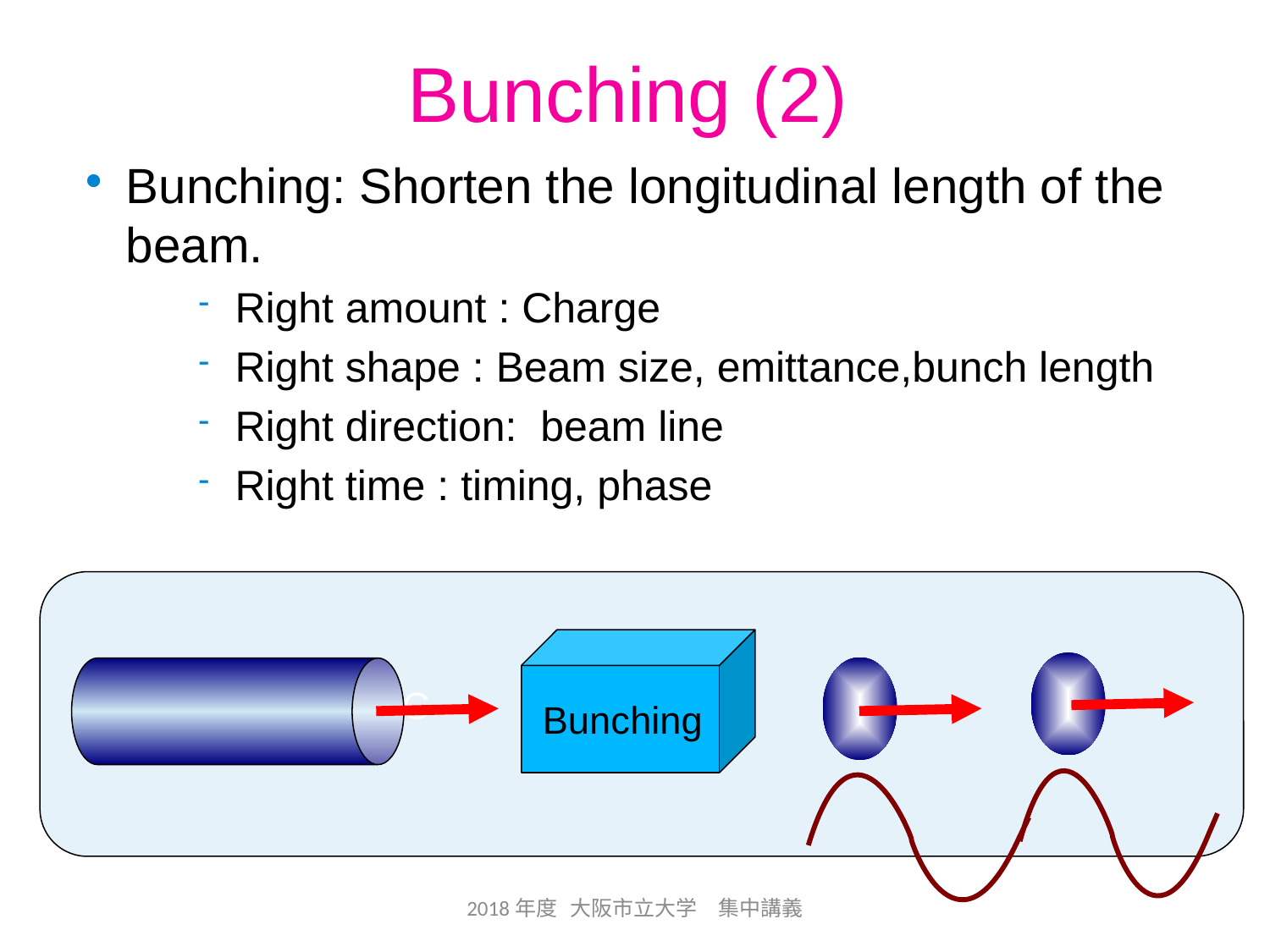

# Bunching (2)
Bunching: Shorten the longitudinal length of the beam.
Right amount : Charge
Right shape : Beam size, emittance,bunch length
Right direction:  beam line
Right time : timing, phase

  Bunching

3.2nC

2018年度  大阪市立大学　集中講義